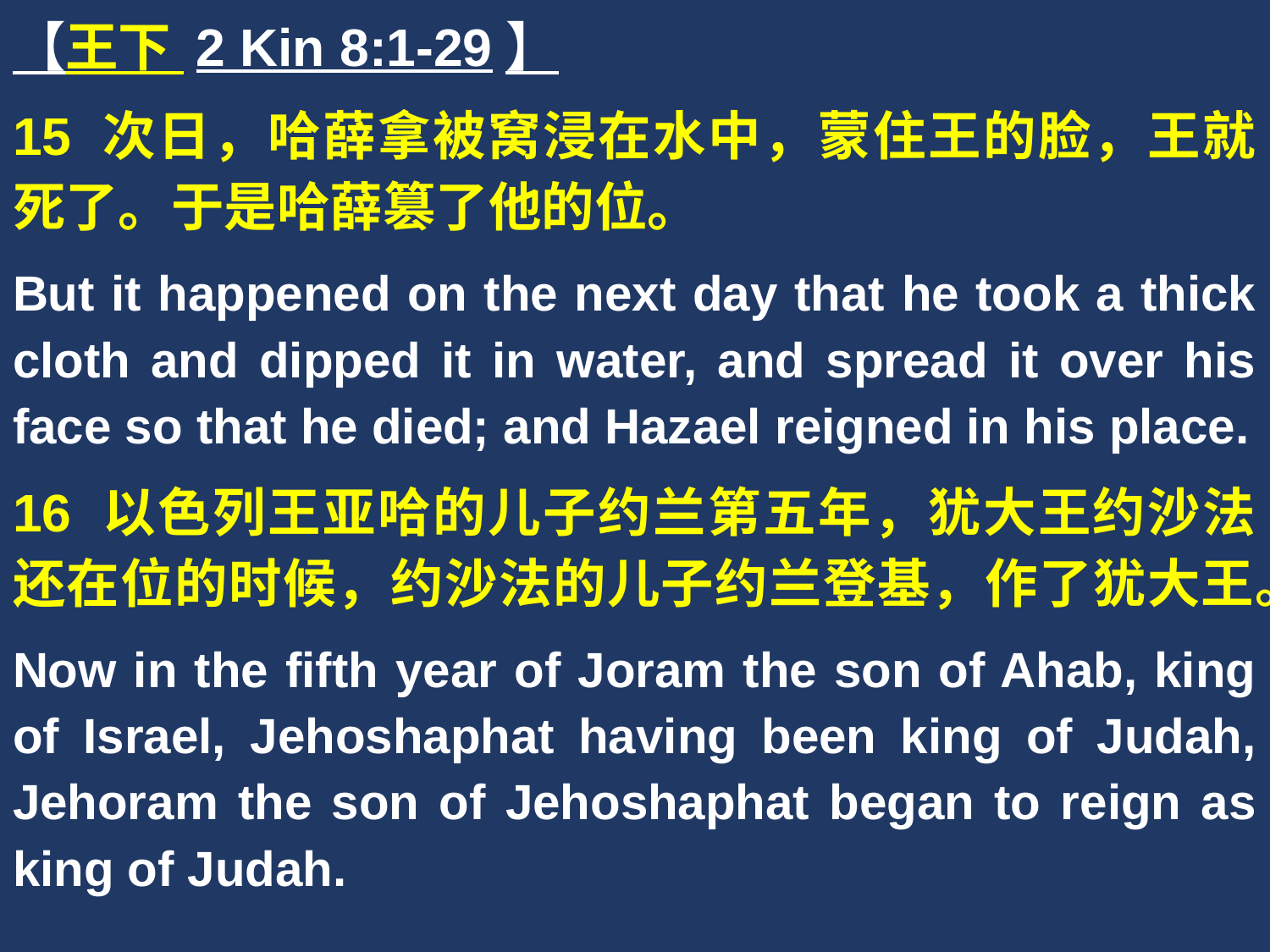

【王下 2 Kin 8:1-29】
15 次日，哈薛拿被窝浸在水中，蒙住王的脸，王就死了。于是哈薛篡了他的位。
But it happened on the next day that he took a thick cloth and dipped it in water, and spread it over his face so that he died; and Hazael reigned in his place.
16 以色列王亚哈的儿子约兰第五年，犹大王约沙法还在位的时候，约沙法的儿子约兰登基，作了犹大王。
Now in the fifth year of Joram the son of Ahab, king of Israel, Jehoshaphat having been king of Judah, Jehoram the son of Jehoshaphat began to reign as king of Judah.